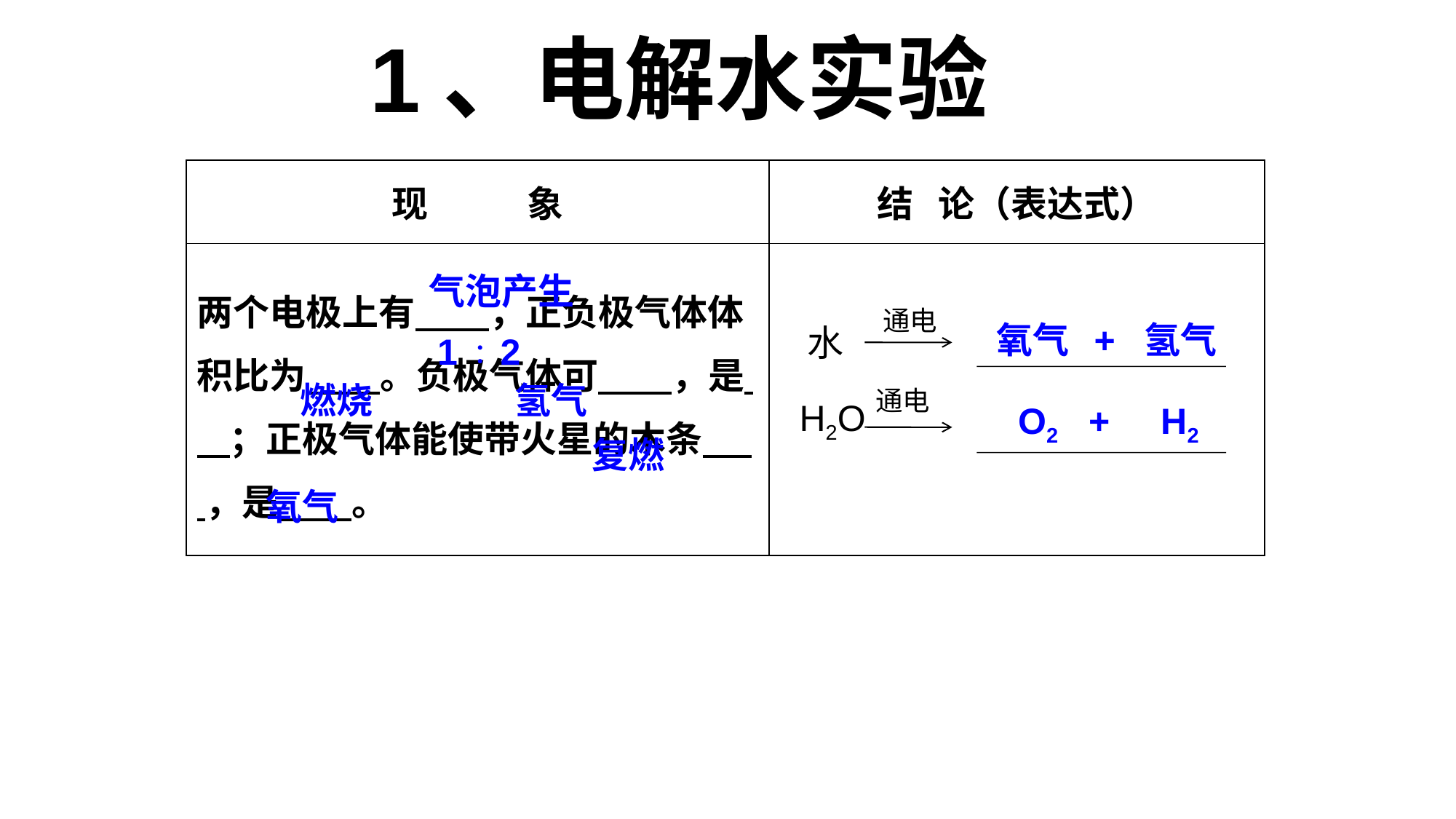

# 1、电解水实验
| 现 象 | 结 论（表达式） |
| --- | --- |
| 两个电极上有 ，正负极气体体积比为 。负极气体可 ，是 ；正极气体能使带火星的木条 ，是 。 |  |

气泡产生
通电
氧气  +  氢气
水
1︰2

燃烧
氢气
通电
H2O
   O2   +     H2

复燃

氧气